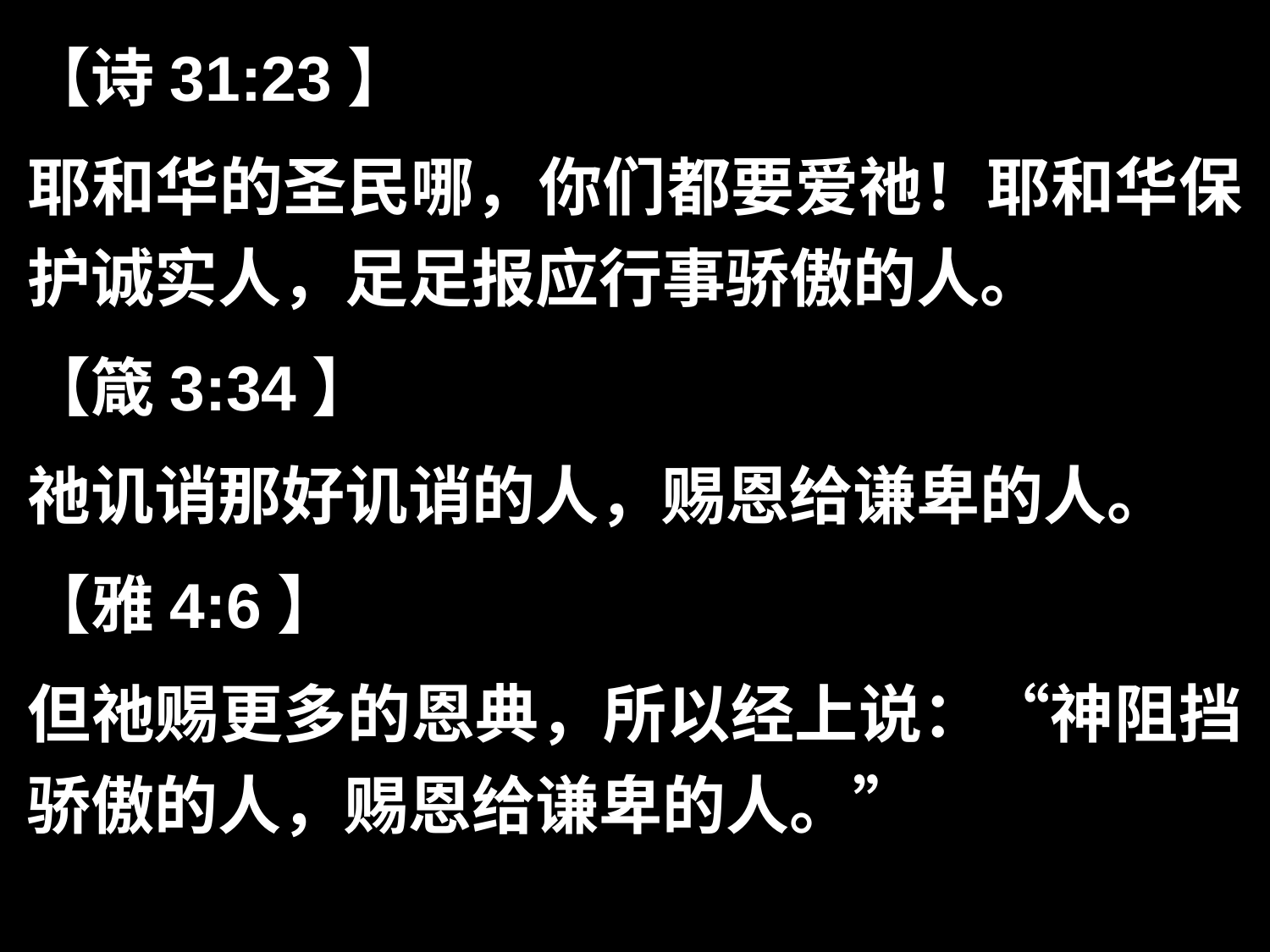

【诗31:23】
耶和华的圣民哪，你们都要爱祂！耶和华保护诚实人，足足报应行事骄傲的人。
【箴3:34】
祂讥诮那好讥诮的人，赐恩给谦卑的人。
【雅4:6】
但祂赐更多的恩典，所以经上说：“神阻挡骄傲的人，赐恩给谦卑的人。”